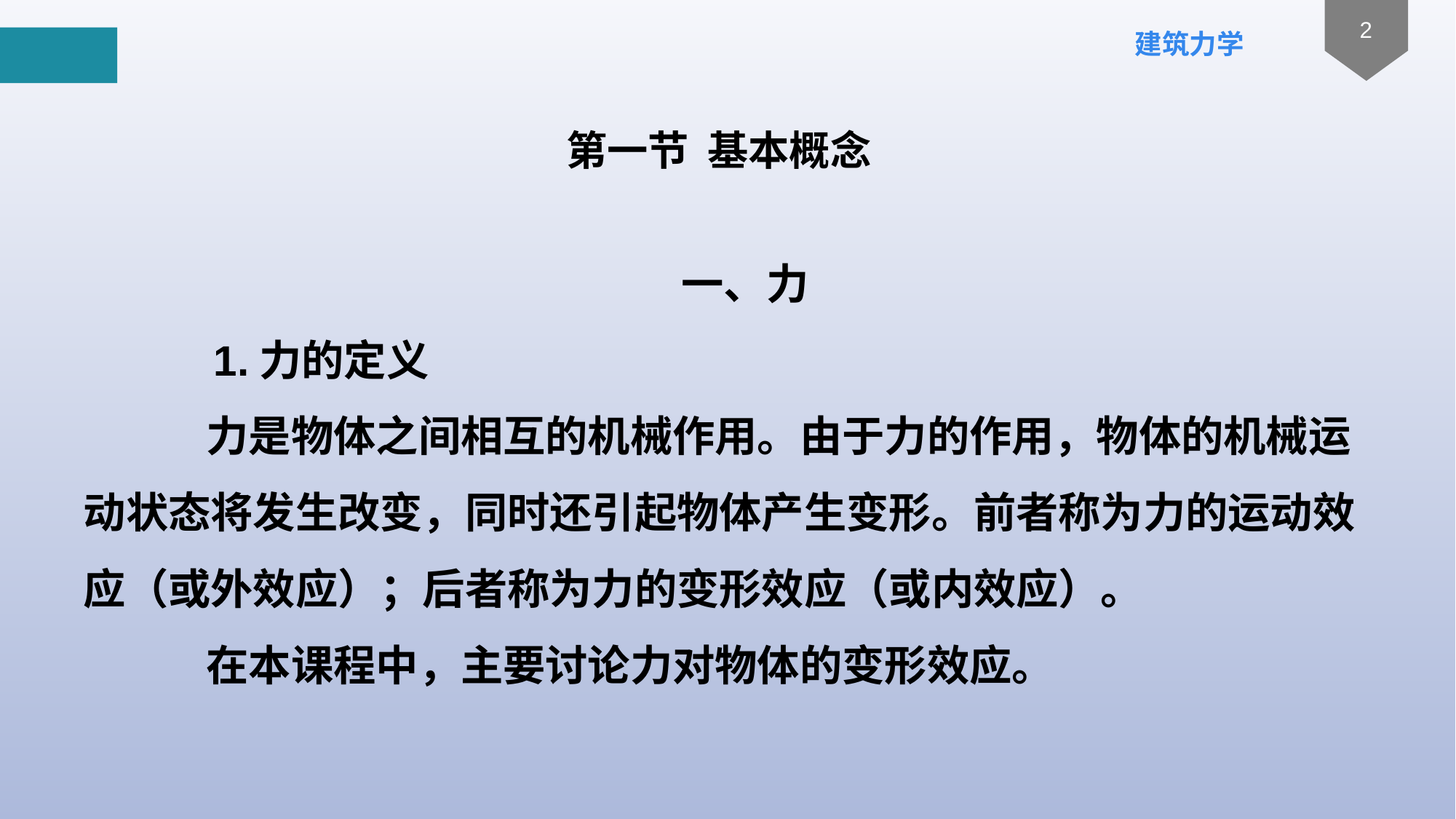

# 第一节  基本概念
一、力
        1.力的定义
        力是物体之间相互的机械作用。由于力的作用，物体的机械运动状态将发生改变，同时还引起物体产生变形。前者称为力的运动效应（或外效应）；后者称为力的变形效应（或内效应）。
        在本课程中，主要讨论力对物体的变形效应。